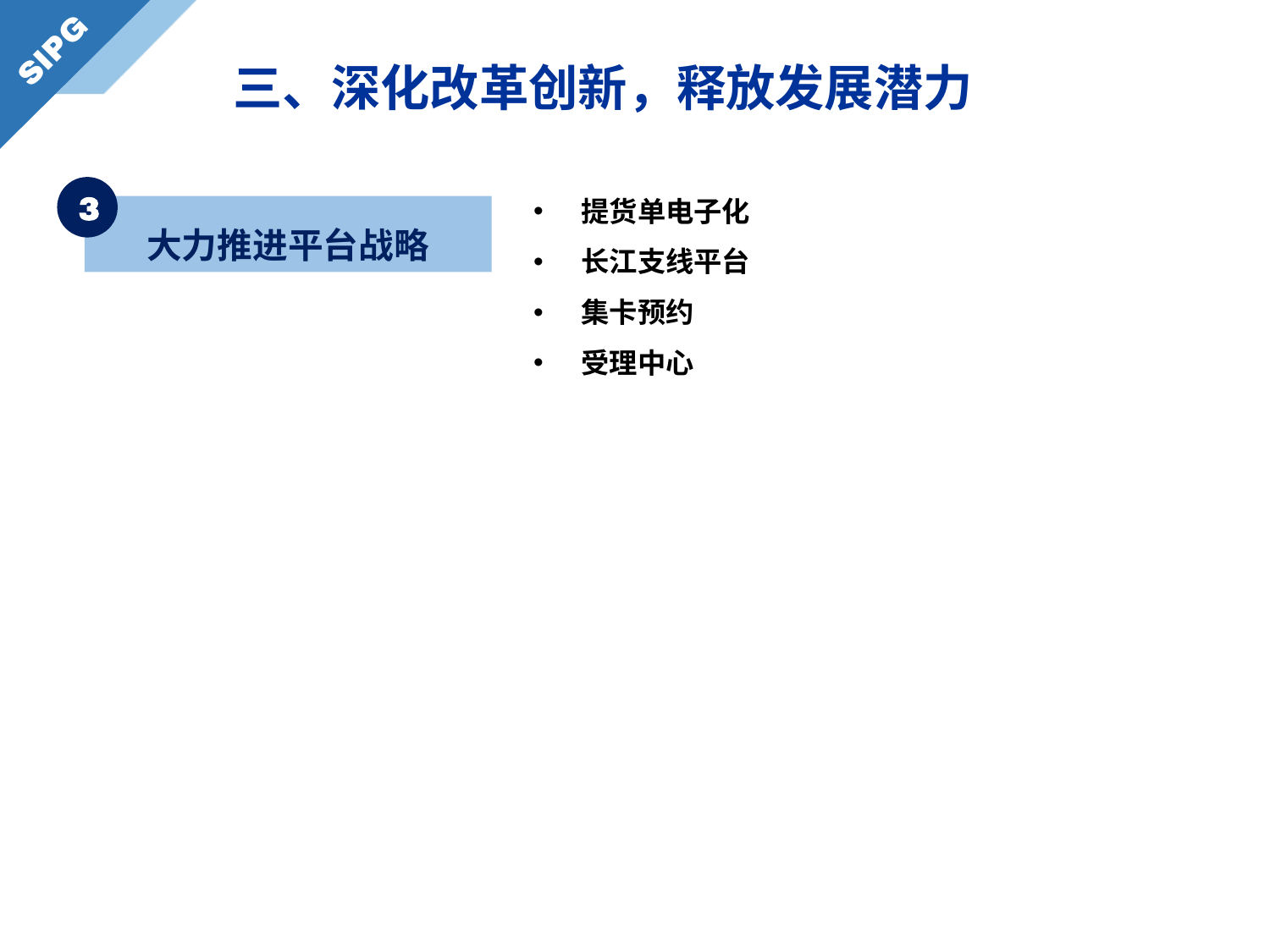

SIPG
三、深化改革创新，释放发展潜力
提货单电子化
长江支线平台
集卡预约
受理中心

3
大力推进平台战略